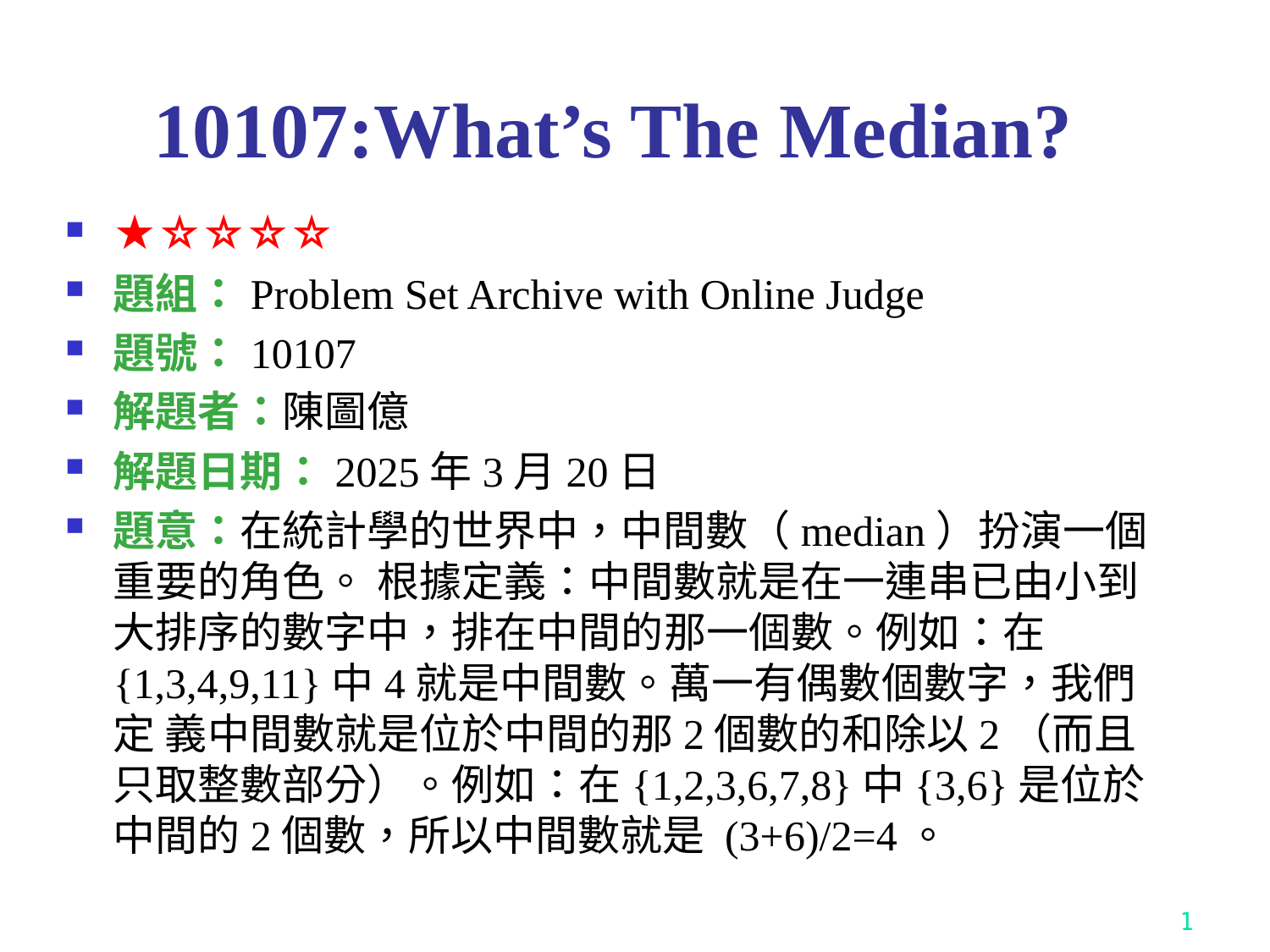

# 10107:What’s The Median?
★☆☆☆☆
題組：Problem Set Archive with Online Judge
題號：10107
解題者：陳圖億
解題日期：2025年3月20日
題意：在統計學的世界中，中間數（median）扮演一個重要的角色。 根據定義：中間數就是在一連串已由小到大排序的數字中，排在中間的那一個數。例如：在{1,3,4,9,11}中4就是中間數。萬一有偶數個數字，我們定 義中間數就是位於中間的那2個數的和除以2（而且只取整數部分）。例如：在{1,2,3,6,7,8}中{3,6}是位於中間的2個數，所以中間數就是 (3+6)/2=4。
1